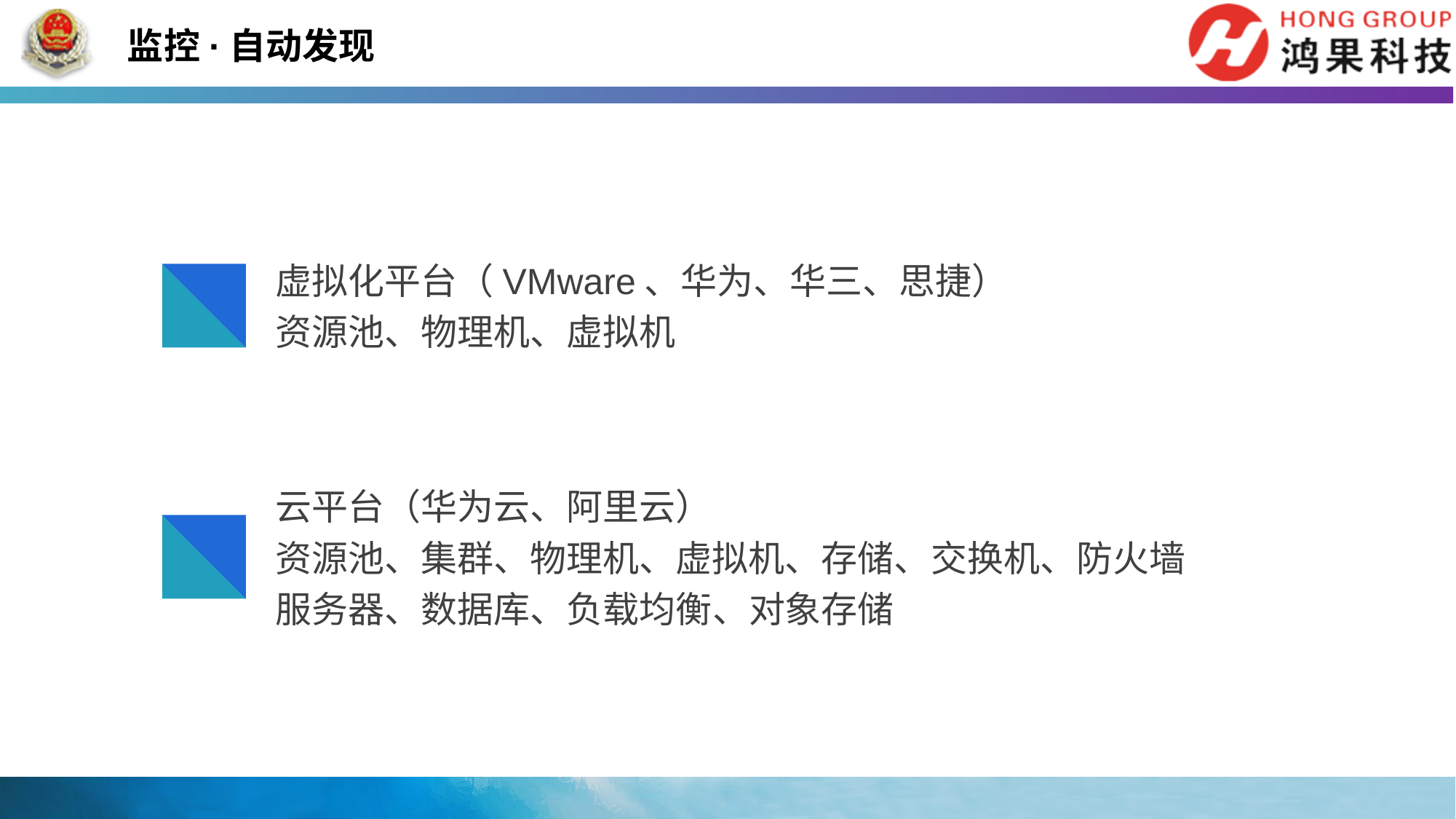

监控·自动发现
虚拟化平台（VMware、华为、华三、思捷）
资源池、物理机、虚拟机

云平台（华为云、阿里云）
资源池、集群、物理机、虚拟机、存储、交换机、防火墙
服务器、数据库、负载均衡、对象存储